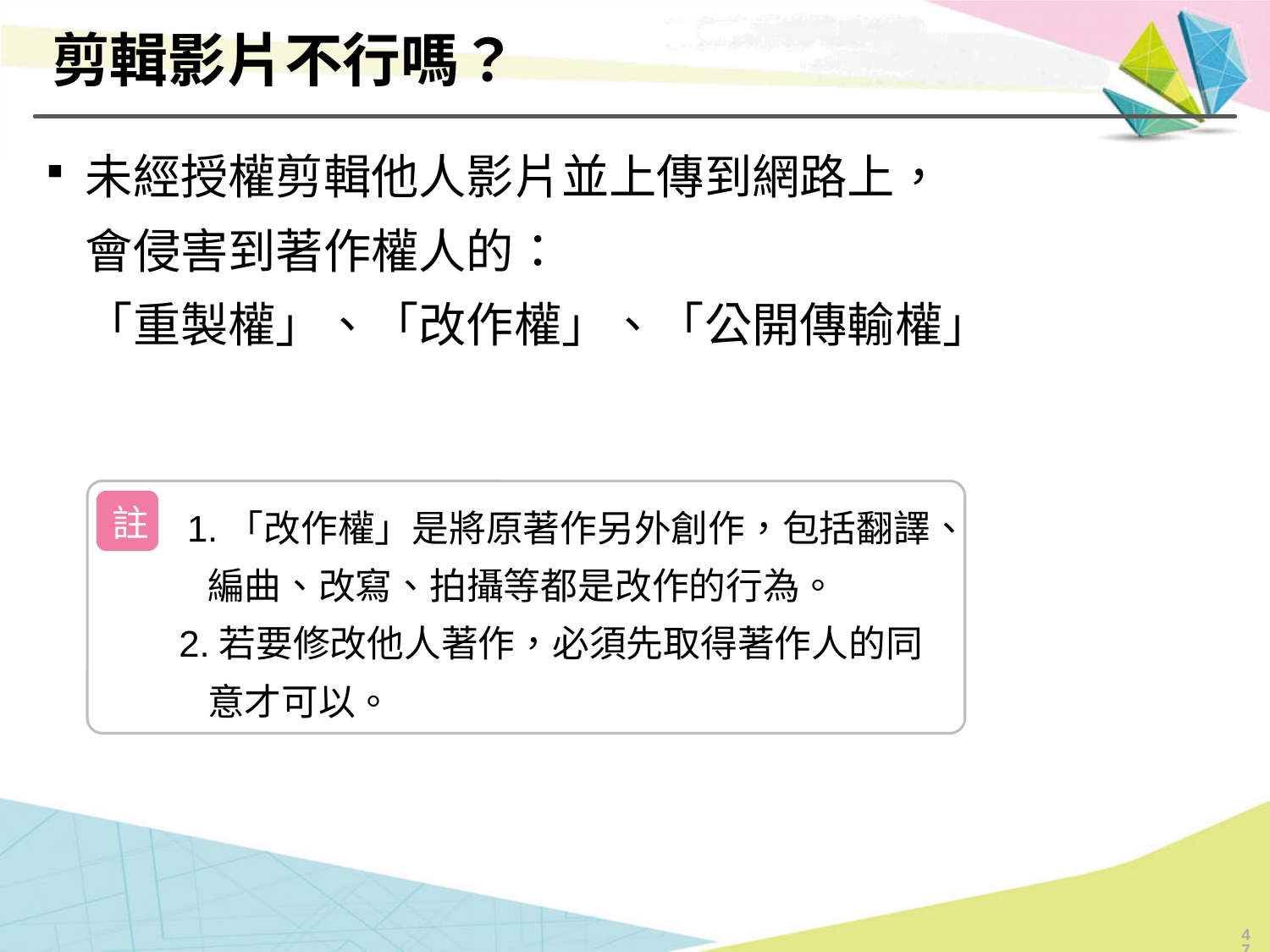

# 剪輯影片不行嗎？
未經授權剪輯他人影片並上傳到網路上，
會侵害到著作權人的：
「重製權」、「改作權」、「公開傳輸權」
　　1.「改作權」是將原著作另外創作，包括翻譯、編曲、改寫、拍攝等都是改作的行為。
2.若要修改他人著作，必須先取得著作人的同意才可以。
註
47